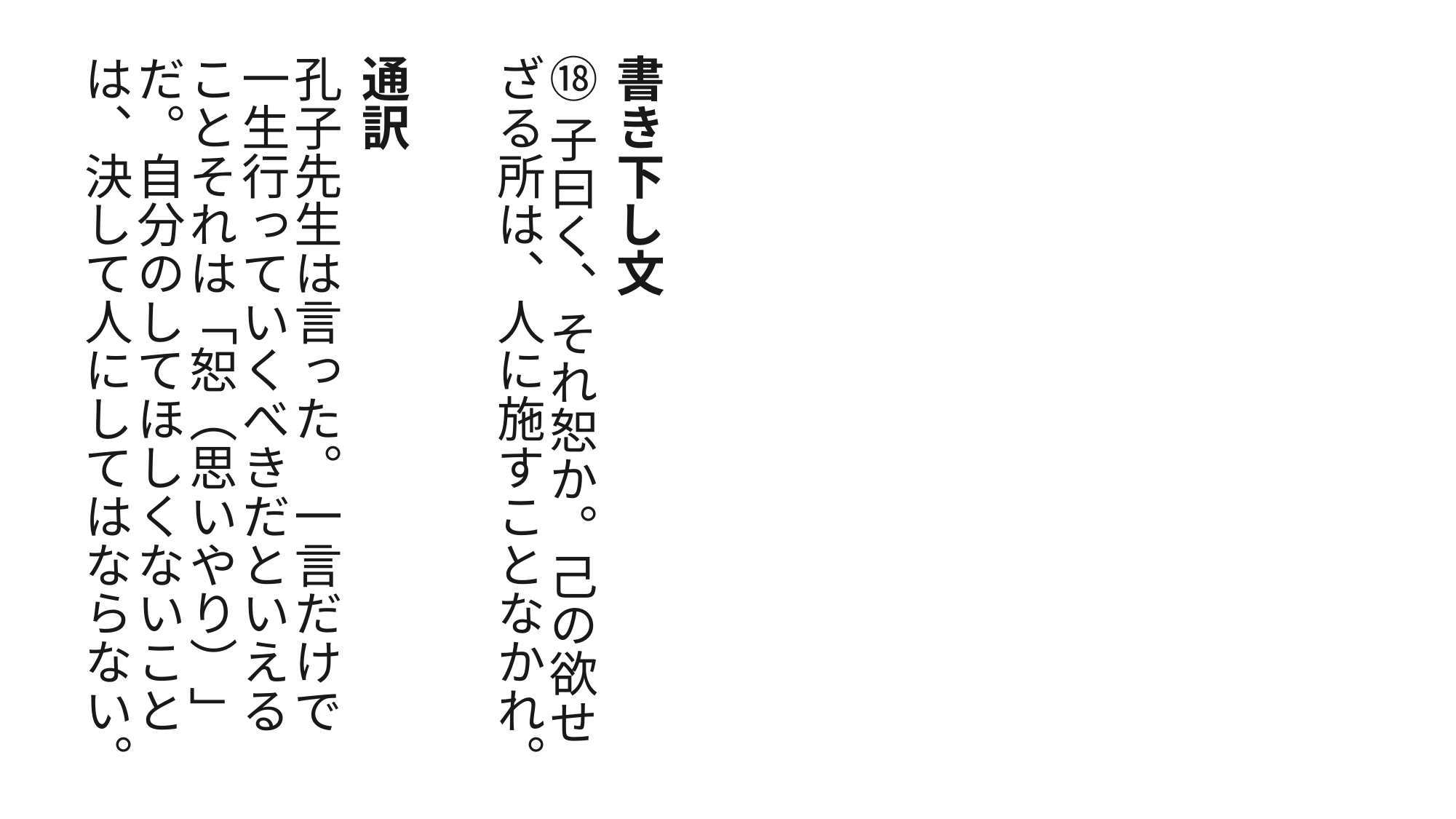

書き下し文
⑱子曰く、それ恕か。己の欲せざる所は、人に施すことなかれ。

通訳
孔子先生は言った。一言だけで一生行っていくべきだといえることそれは「恕（思いやり）」だ。自分のしてほしくないことは、決して人にしてはならない。